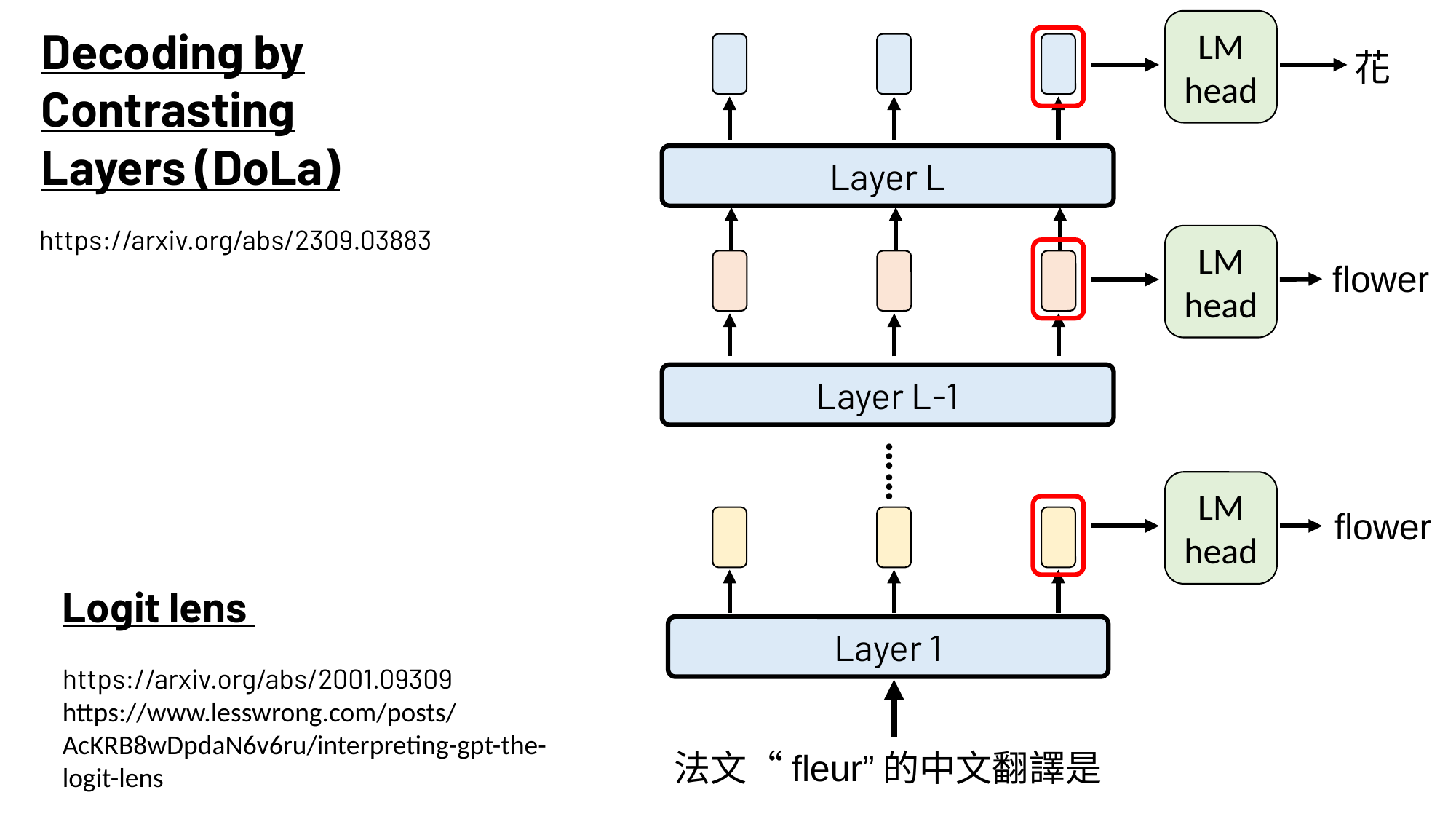

LM
head
Decoding by Contrasting Layers (DoLa)

花
Layer L
https://arxiv.org/abs/2309.03883
LM
head

flower

Layer L-1
……
LM
head

flower

Logit lens
Layer 1
https://arxiv.org/abs/2001.09309
https://www.lesswrong.com/posts/AcKRB8wDpdaN6v6ru/interpreting-gpt-the-logit-lens
法文“fleur”的中文翻譯是